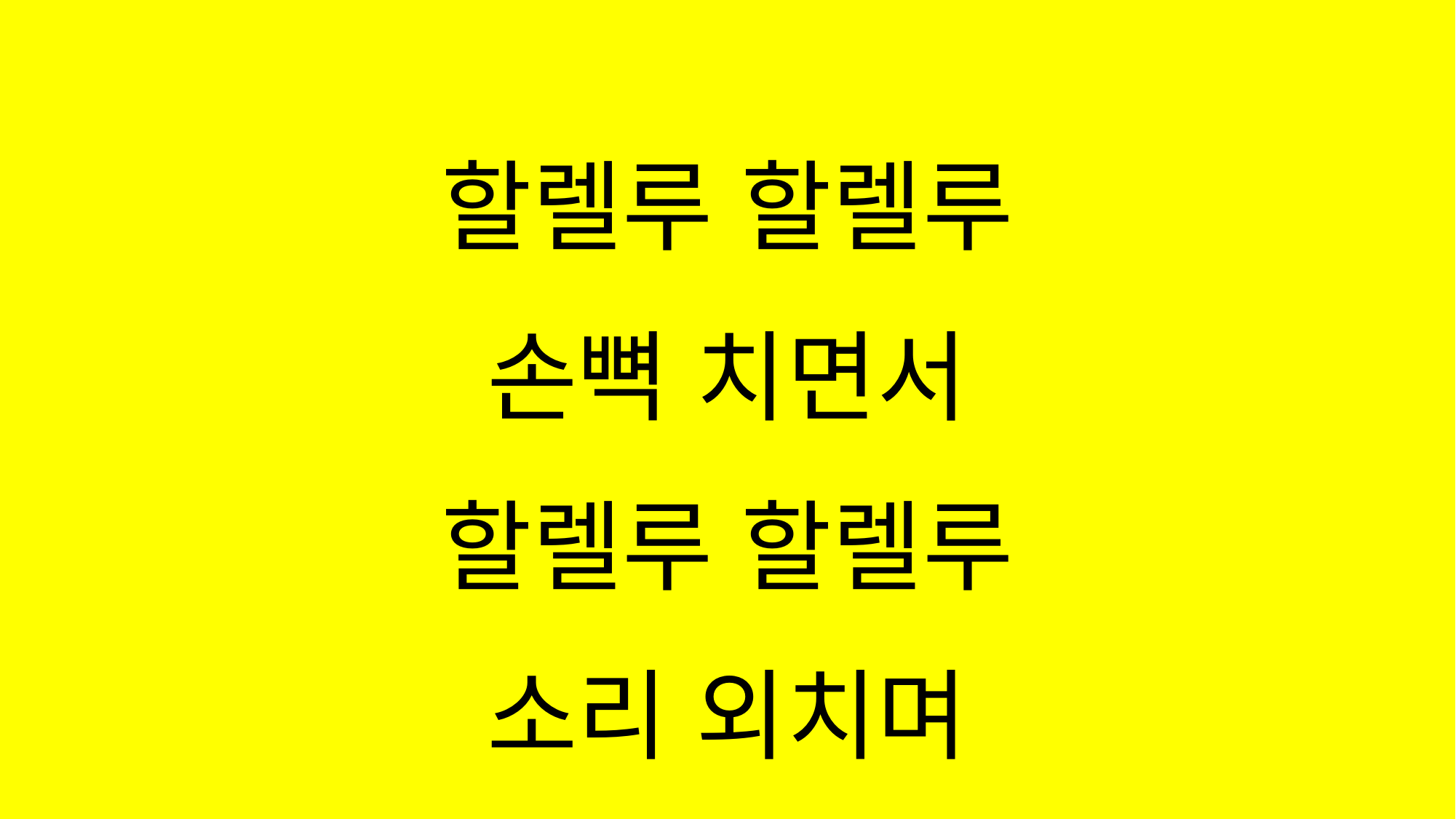

#
할렐루 할렐루

손뼉 치면서

할렐루 할렐루

소리 외치며